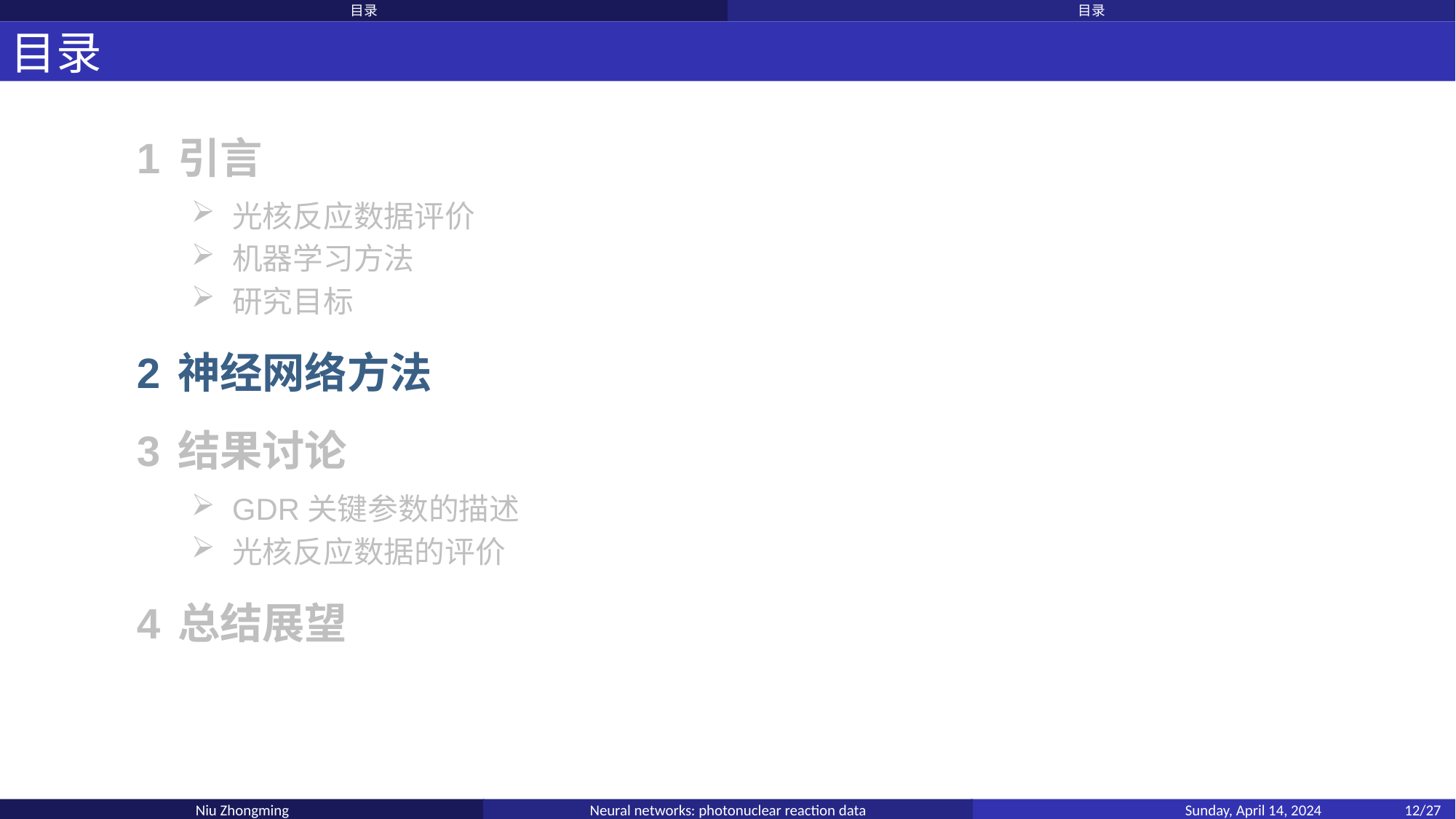

目录
目录
目录
引言
光核反应数据评价
机器学习方法
研究目标
神经网络方法
结果讨论
GDR关键参数的描述
光核反应数据的评价
总结展望
目录
目录